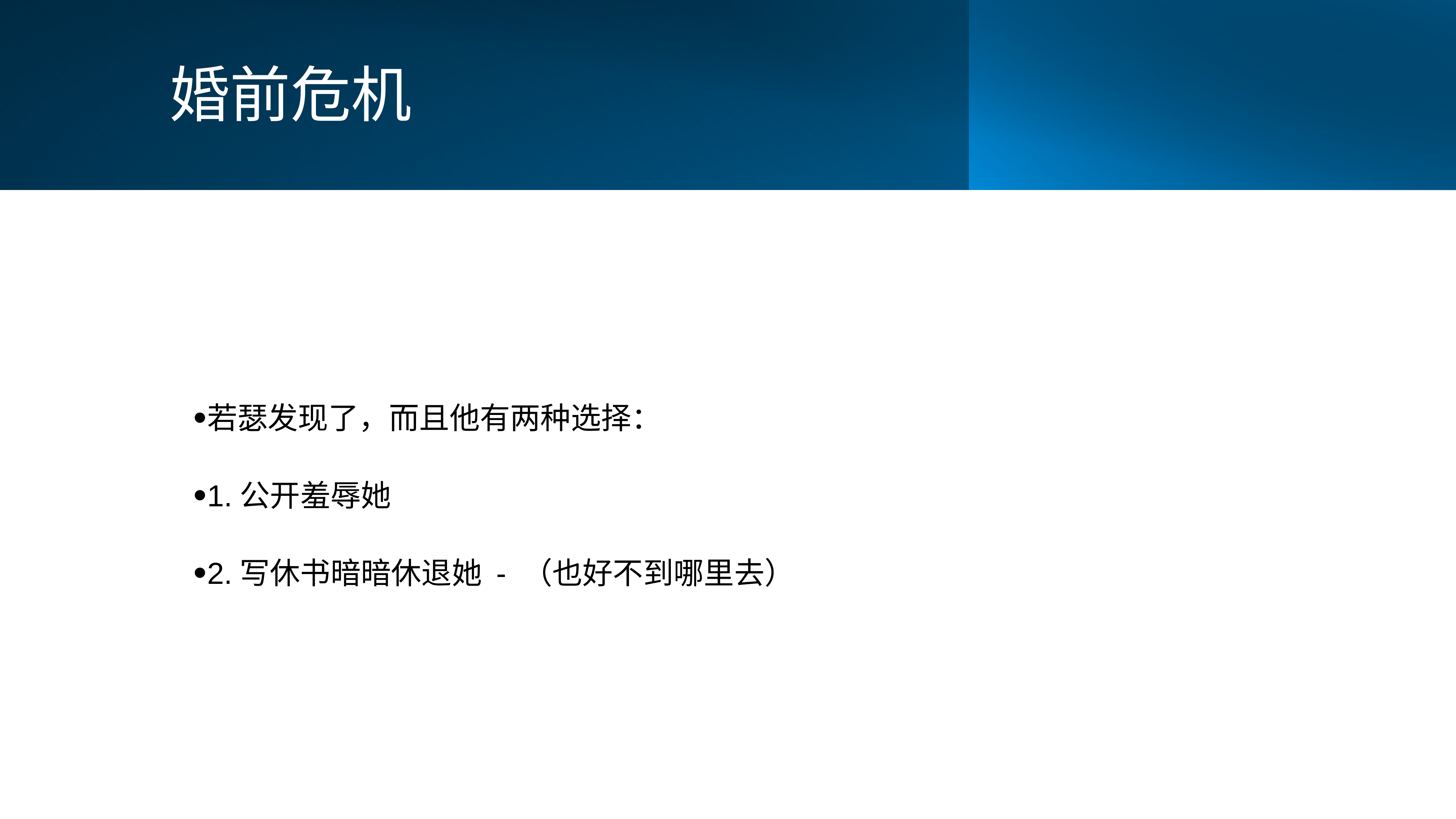

# 婚前危机
若瑟发现了，而且他有两种选择：
1.公开羞辱她
2.写休书暗暗休退她 - （也好不到哪里去）